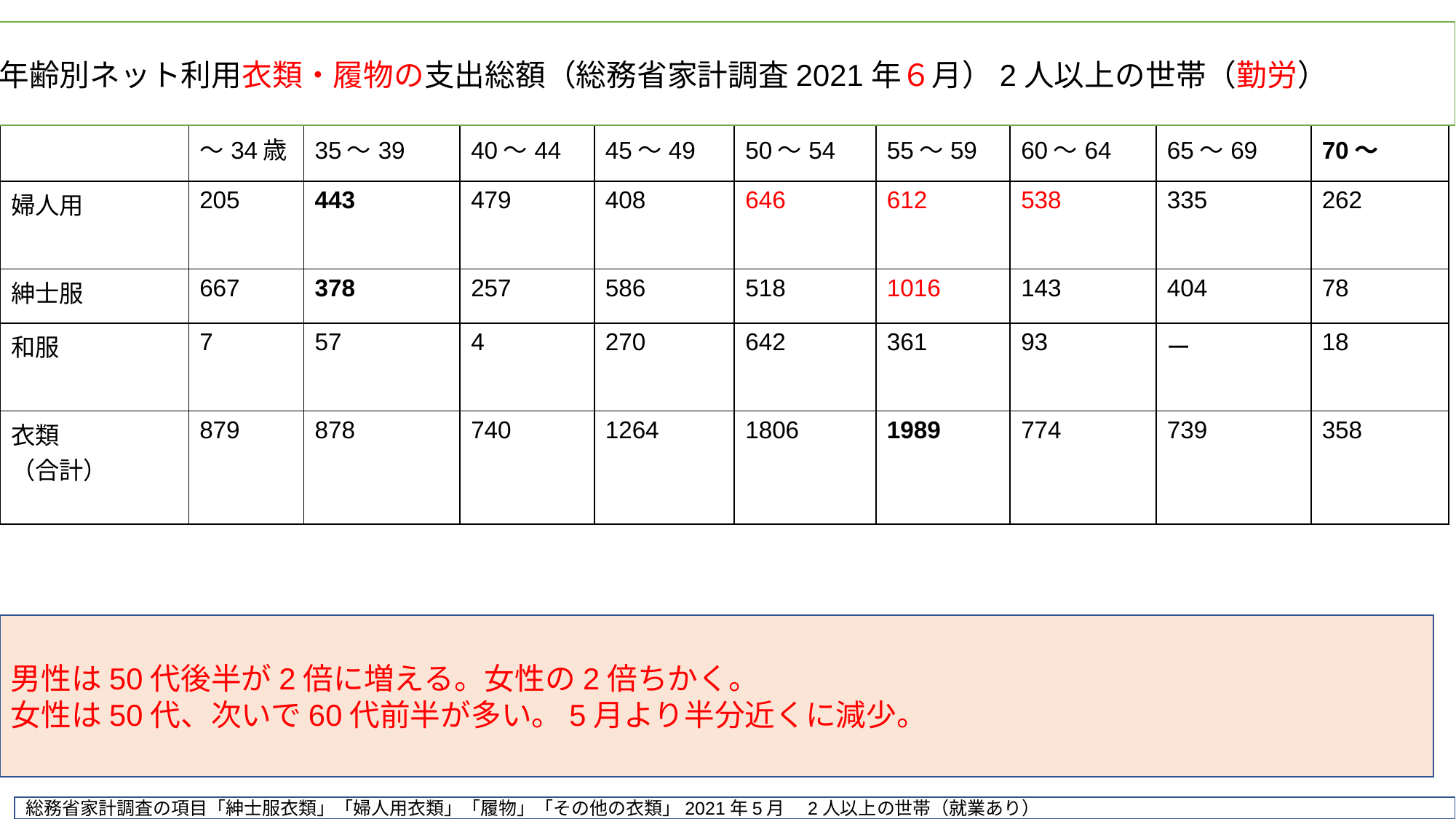

年齢別ネット利用衣類・履物の支出総額（総務省家計調査2021年６月）2人以上の世帯（勤労）
#
|  | ～34歳 | 35～39 | 40～44 | 45～49 | 50～54 | 55～59 | 60～64 | 65～69 | 70～ |
| --- | --- | --- | --- | --- | --- | --- | --- | --- | --- |
| 婦人用 | 205 | 443 | 479 | 408 | 646 | 612 | 538 | 335 | 262 |
| 紳士服 | 667 | 378 | 257 | 586 | 518 | 1016 | 143 | 404 | 78 |
| 和服 | 7 | 57 | 4 | 270 | 642 | 361 | 93 | ー | 18 |
| 衣類 （合計） | 879 | 878 | 740 | 1264 | 1806 | 1989 | 774 | 739 | 358 |

男性は50代後半が2倍に増える。女性の2倍ちかく。
女性は50代、次いで60代前半が多い。5月より半分近くに減少。
総務省家計調査の項目「紳士服衣類」「婦人用衣類」「履物」「その他の衣類」2021年5月　2人以上の世帯（就業あり）